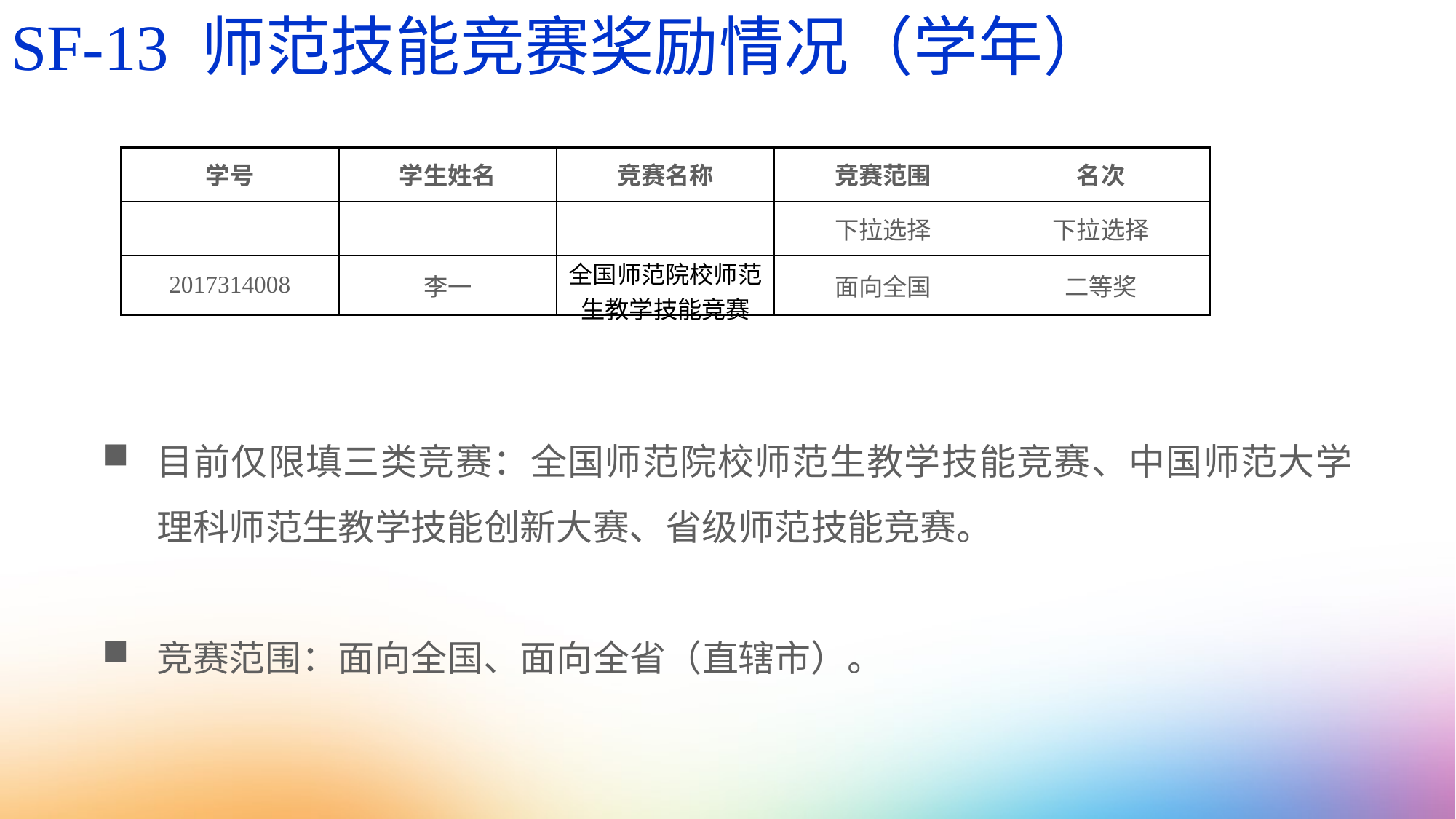

SF-13 师范技能竞赛奖励情况（学年）

| 学号 | 学生姓名 | 竞赛名称 | 竞赛范围 | 名次 |
| --- | --- | --- | --- | --- |
|  |  |  | 下拉选择 | 下拉选择 |
| 2017314008 | 李一 | 全国师范院校师范生教学技能竞赛 | 面向全国 | 二等奖 |
目前仅限填三类竞赛：全国师范院校师范生教学技能竞赛、中国师范大学理科师范生教学技能创新大赛、省级师范技能竞赛。

竞赛范围：面向全国、面向全省（直辖市）。